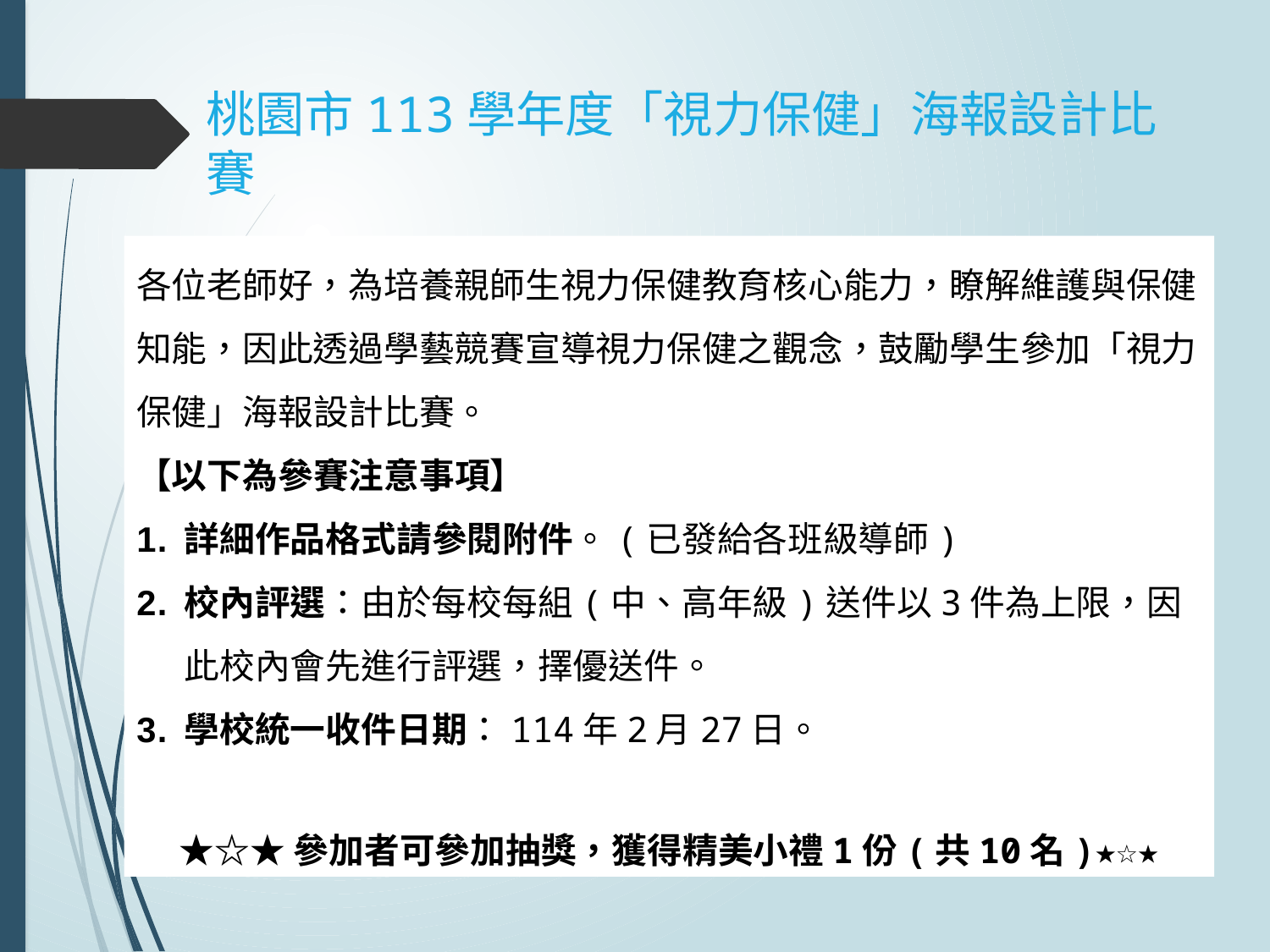

# 桃園市113學年度「視力保健」海報設計比賽

各位老師好，為培養親師生視力保健教育核心能力，瞭解維護與保健知能，因此透過學藝競賽宣導視力保健之觀念，鼓勵學生參加「視力保健」海報設計比賽。
【以下為參賽注意事項】
詳細作品格式請參閱附件。(已發給各班級導師)
校內評選：由於每校每組(中、高年級)送件以3件為上限，因此校內會先進行評選，擇優送件。
學校統一收件日期：114年2月27日。

★☆★參加者可參加抽獎，獲得精美小禮1份(共10名)★☆★